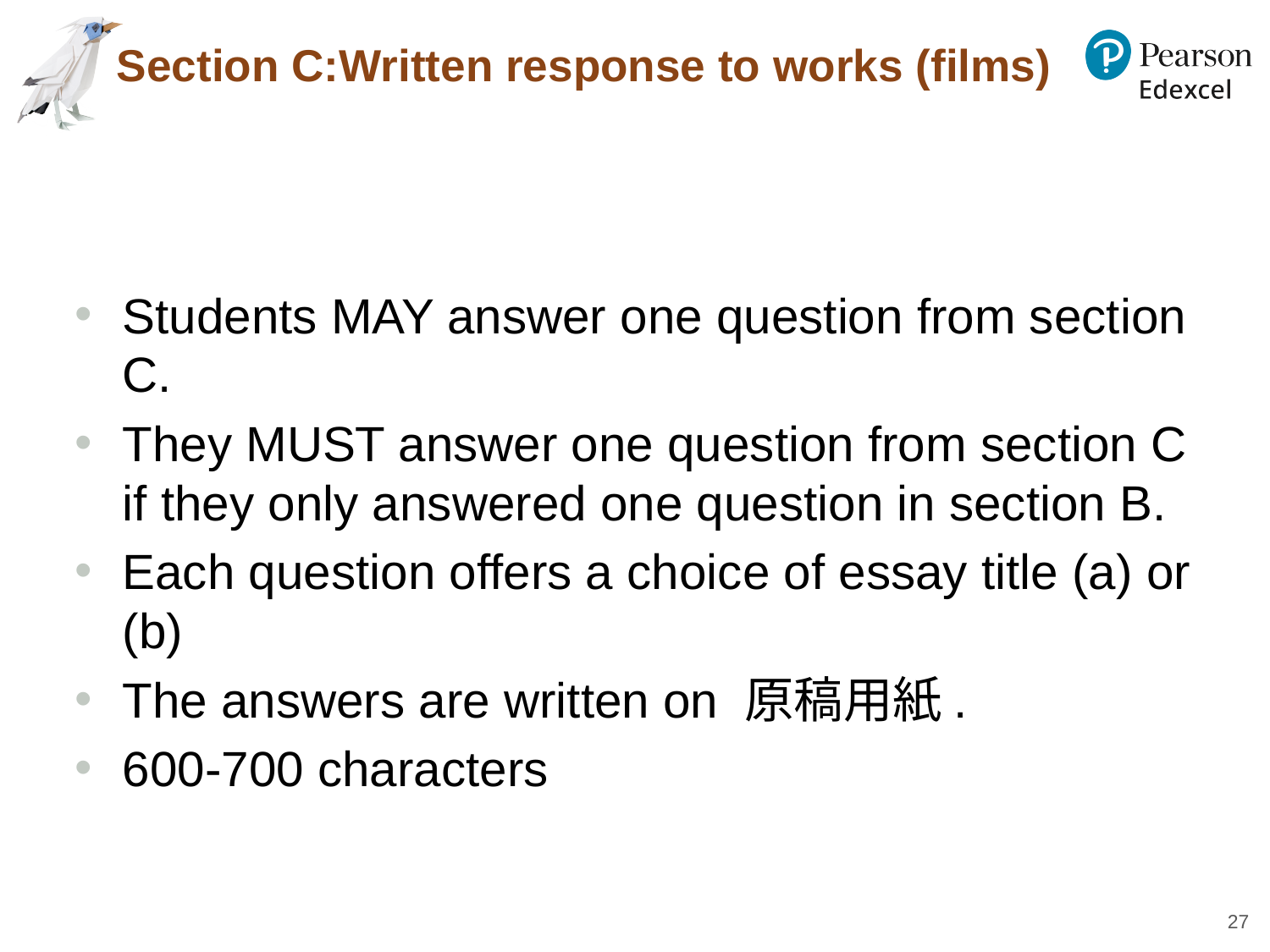

# Section C:Written response to works (films)
Students MAY answer one question from section C.
They MUST answer one question from section C if they only answered one question in section B.
Each question offers a choice of essay title (a) or (b)
The answers are written on 原稿用紙.
600-700 characters